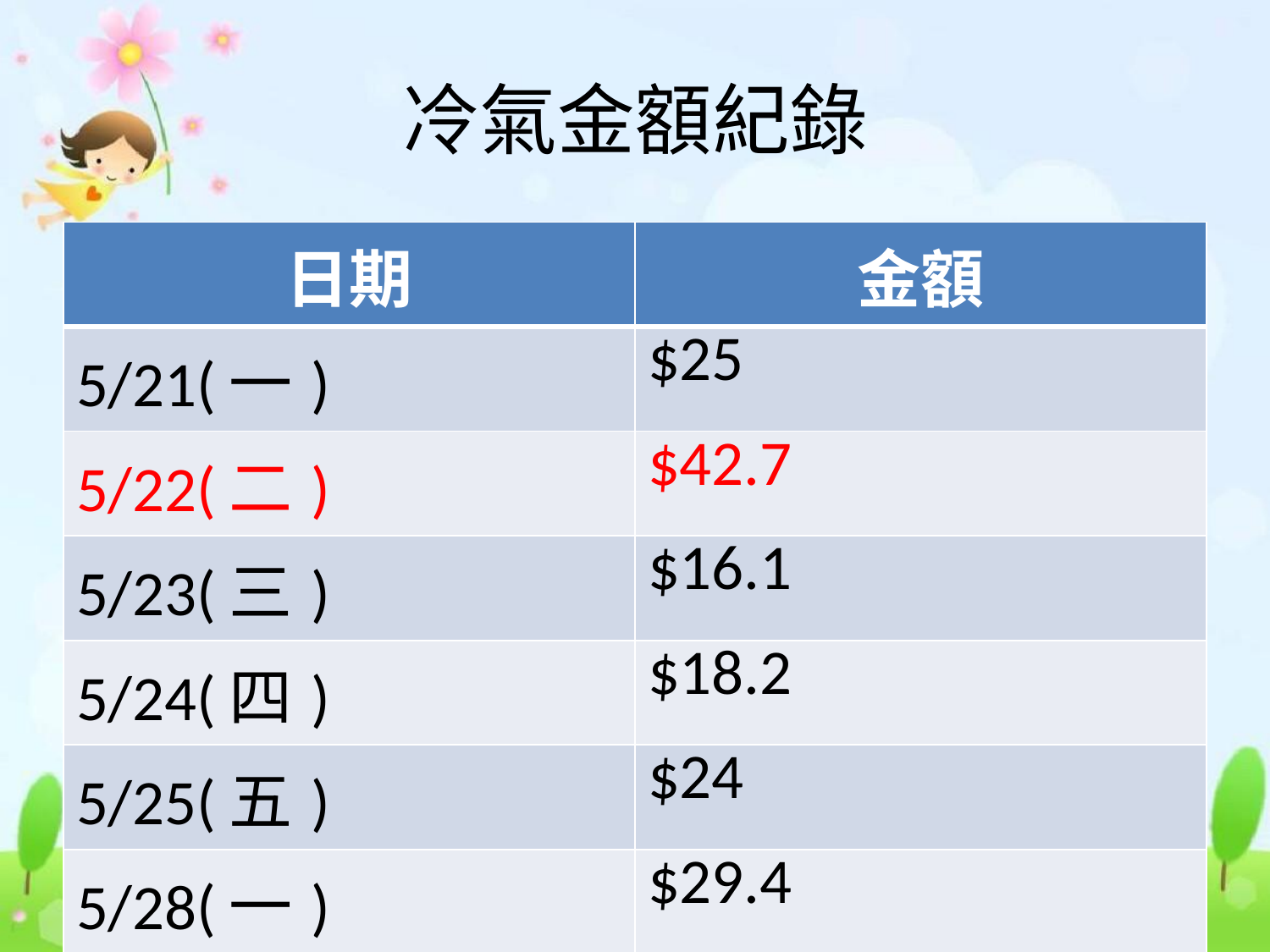

# 冷氣金額紀錄
| 日期 | 金額 |
| --- | --- |
| 5/21(一) | $25 |
| 5/22(二) | $42.7 |
| 5/23(三) | $16.1 |
| 5/24(四) | $18.2 |
| 5/25(五) | $24 |
| 5/28(一) | $29.4 |
| 5/29(二) | $60.2 |